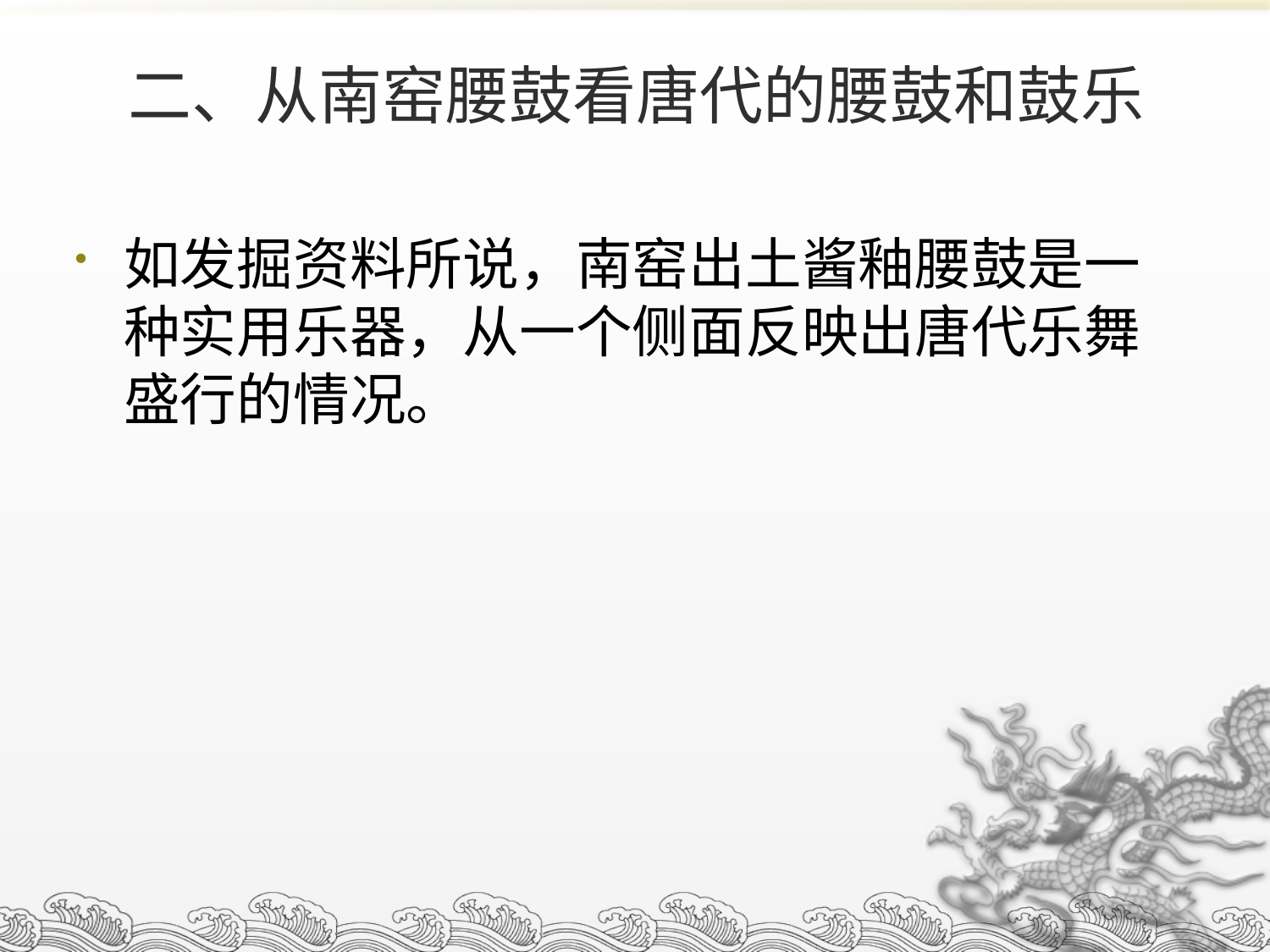

# 二、从南窑腰鼓看唐代的腰鼓和鼓乐
如发掘资料所说，南窑出土酱釉腰鼓是一种实用乐器，从一个侧面反映出唐代乐舞盛行的情况。